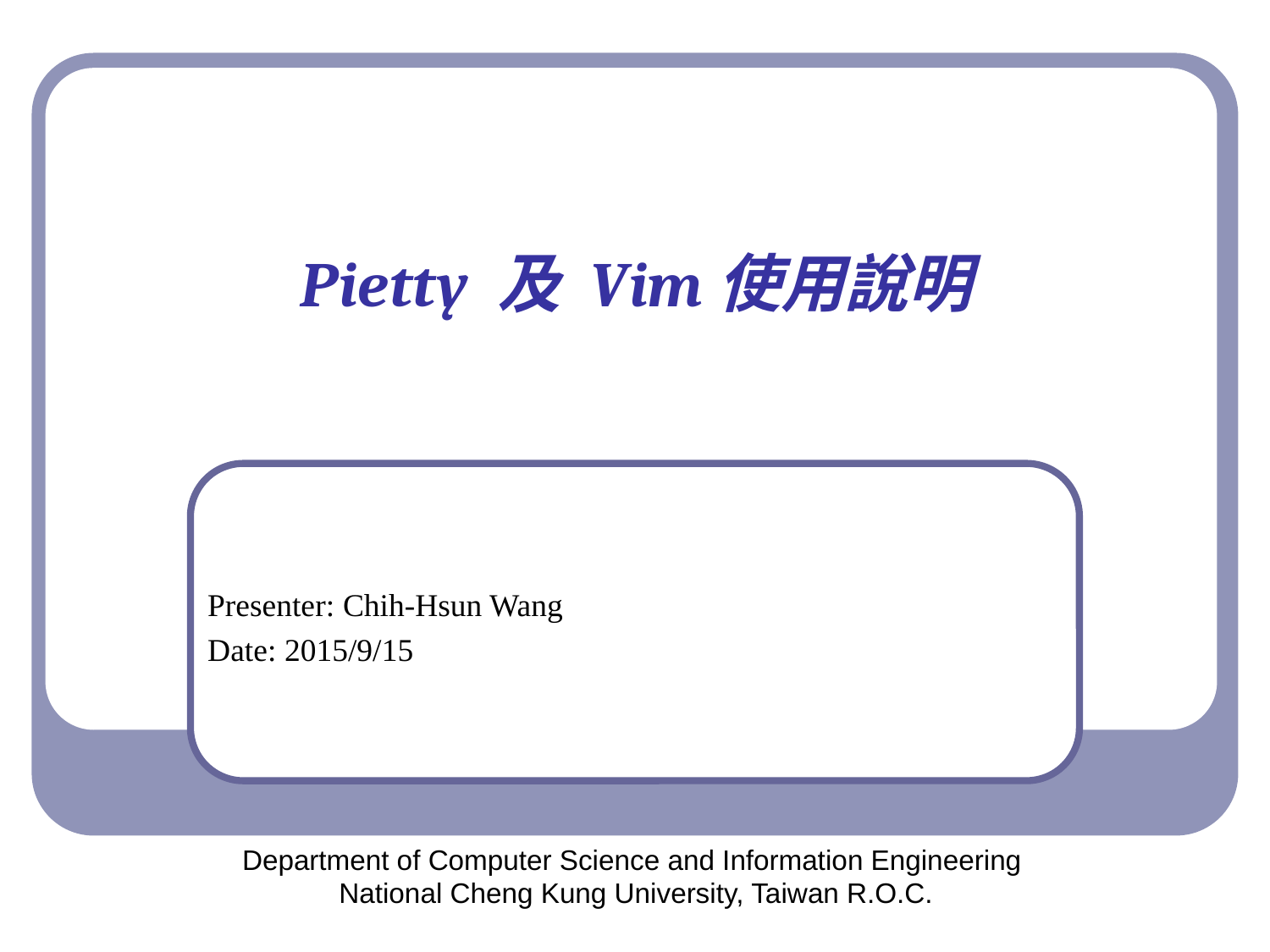

# Pietty 及 Vim使用說明
Presenter: Chih-Hsun Wang
Date: 2015/9/15
Department of Computer Science and Information Engineering
National Cheng Kung University, Taiwan R.O.C.